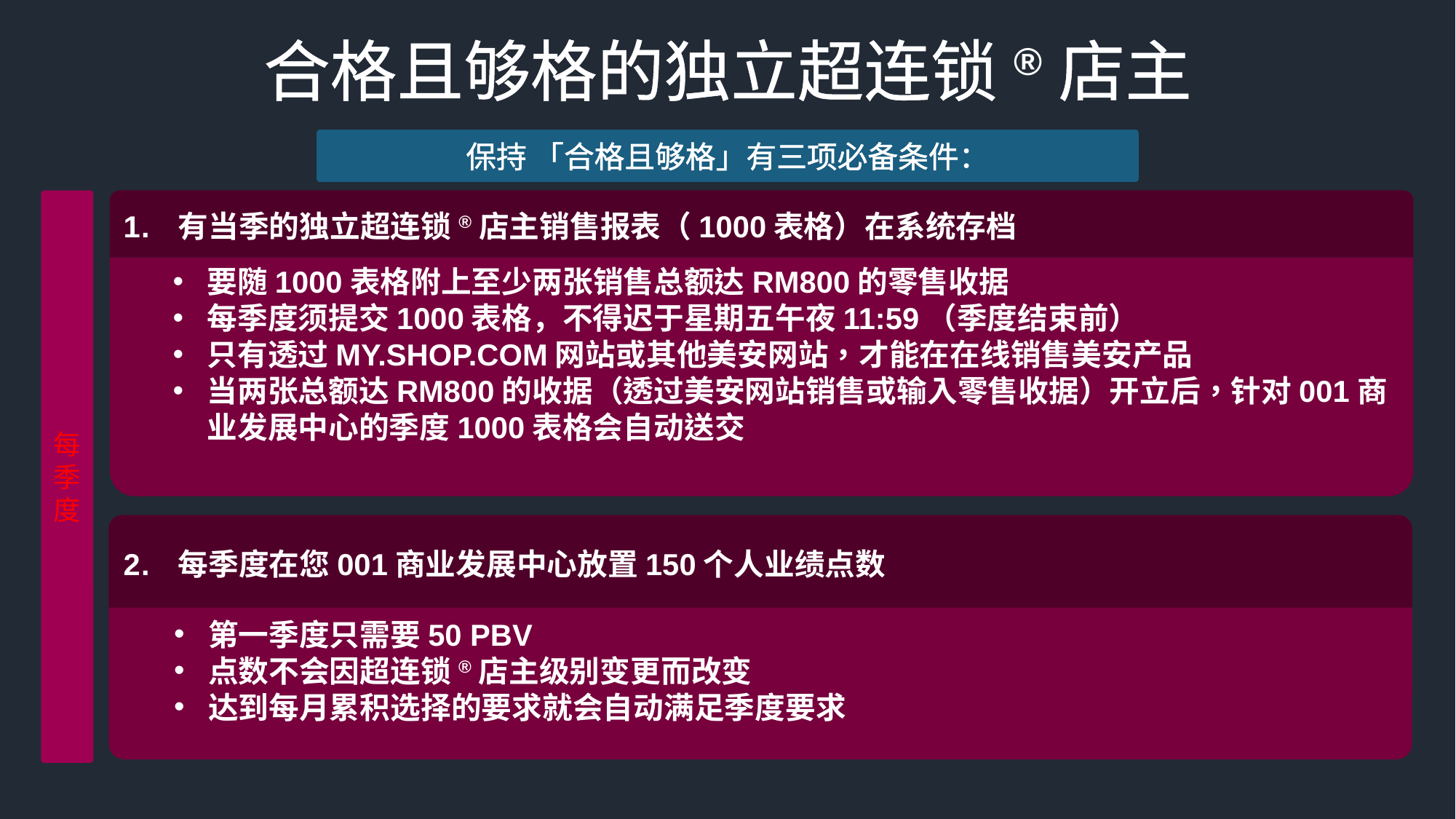

合格且够格的独立超连锁®店主

保持 「合格且够格」有三项必备条件：
有当季的独立超连锁®店主销售报表（1000表格）在系统存档

要随1000表格附上至少两张销售总额达RM800的零售收据
每季度须提交1000表格，不得迟于星期五午夜11:59（季度结束前）
只有透过MY.SHOP.COM网站或其他美安网站，才能在在线销售美安产品
当两张总额达RM800的收据（透过美安网站销售或输入零售收据）开立后，针对001商业发展中心的季度1000表格会自动送交
每季度
每季度在您001商业发展中心放置150个人业绩点数

第一季度只需要50 PBV
点数不会因超连锁®店主级别变更而改变
达到每月累积选择的要求就会自动满足季度要求